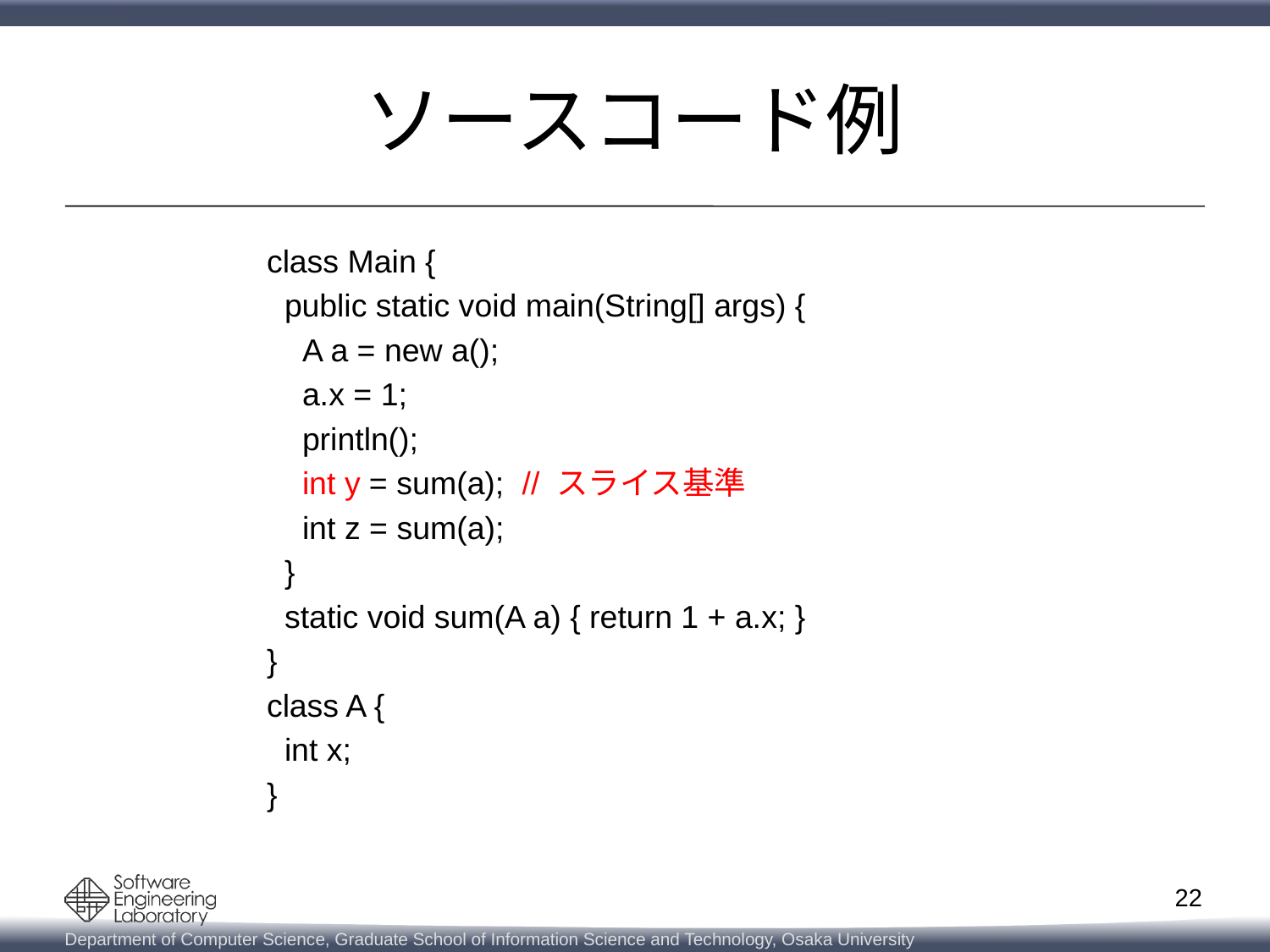

# ソースコード例
class Main {
  public static void main(String[] args) {
    A a = new a();
    a.x = 1;
    println();
    int y = sum(a);  // スライス基準
    int z = sum(a);
  }
  static void sum(A a) { return 1 + a.x; }
}
class A {
  int x;
}

22